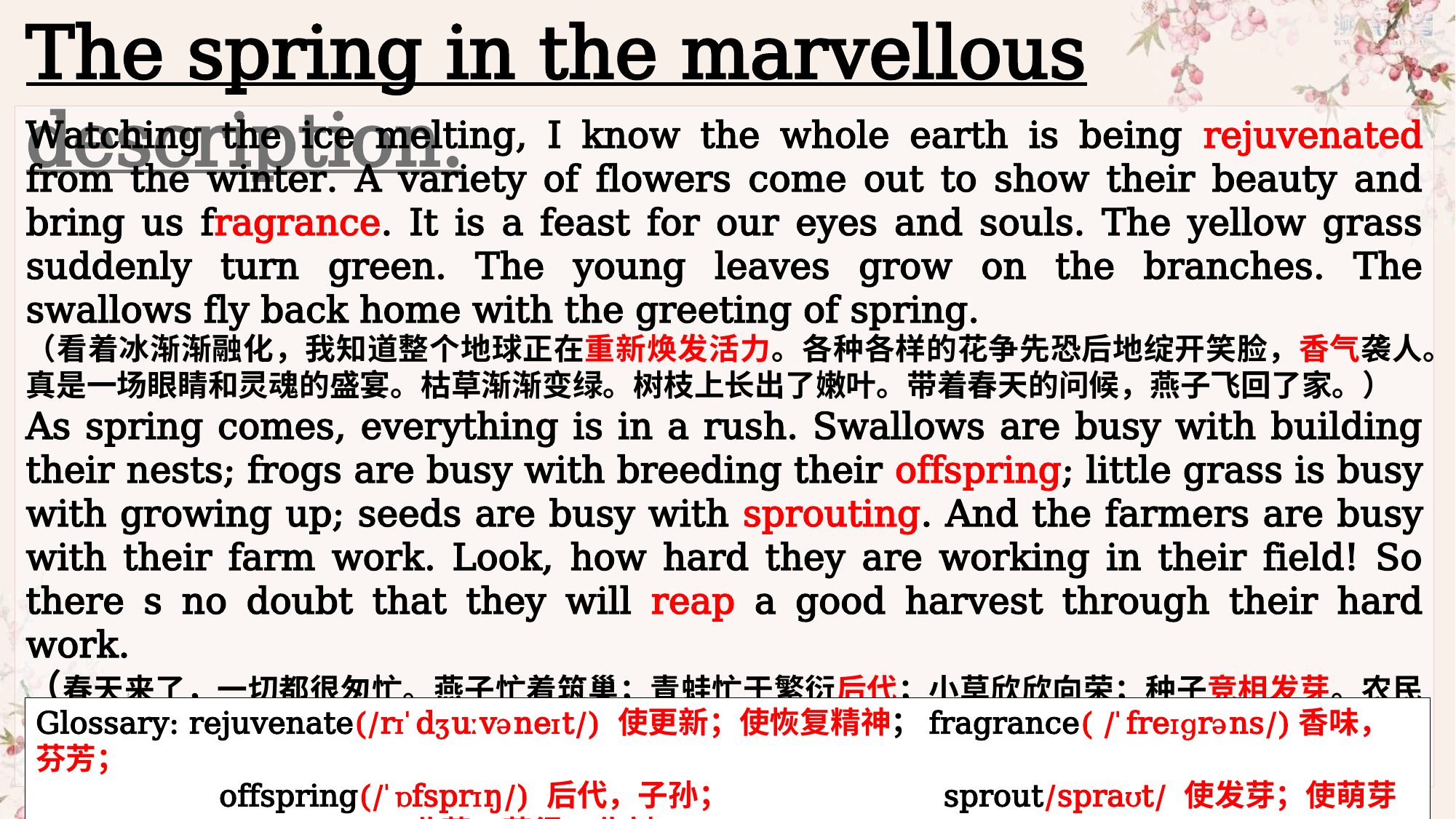

The spring in the marvellous description.
Watching the ice melting, I know the whole earth is being rejuvenated from the winter. A variety of flowers come out to show their beauty and bring us fragrance. It is a feast for our eyes and souls. The yellow grass suddenly turn green. The young leaves grow on the branches. The swallows fly back home with the greeting of spring.
（看着冰渐渐融化，我知道整个地球正在重新焕发活力。各种各样的花争先恐后地绽开笑脸，香气袭人。真是一场眼睛和灵魂的盛宴。枯草渐渐变绿。树枝上长出了嫩叶。带着春天的问候，燕子飞回了家。）
As spring comes, everything is in a rush. Swallows are busy with building their nests; frogs are busy with breeding their offspring; little grass is busy with growing up; seeds are busy with sprouting. And the farmers are busy with their farm work. Look, how hard they are working in their field! So there s no doubt that they will reap a good harvest through their hard work.
（春天来了，一切都很匆忙。燕子忙着筑巢；青蛙忙于繁衍后代；小草欣欣向荣；种子竞相发芽。农民们正热火朝天地干着他们的农活。看，他们是多么努力地在田野上工作啊！所以毫无疑问，通过他们的努力他们会有一个很好的收成。）
Glossary: rejuvenate(/rɪˈdʒuːvəneɪt/) 使更新；使恢复精神；fragrance( /ˈfreɪɡrəns/)香味，芬芳；
                   offspring(/ˈɒfsprɪŋ/) 后代，子孙；                              sprout/spraʊt/ 使发芽；使萌芽
                   reap(/riːp/) 收获，获得；收割